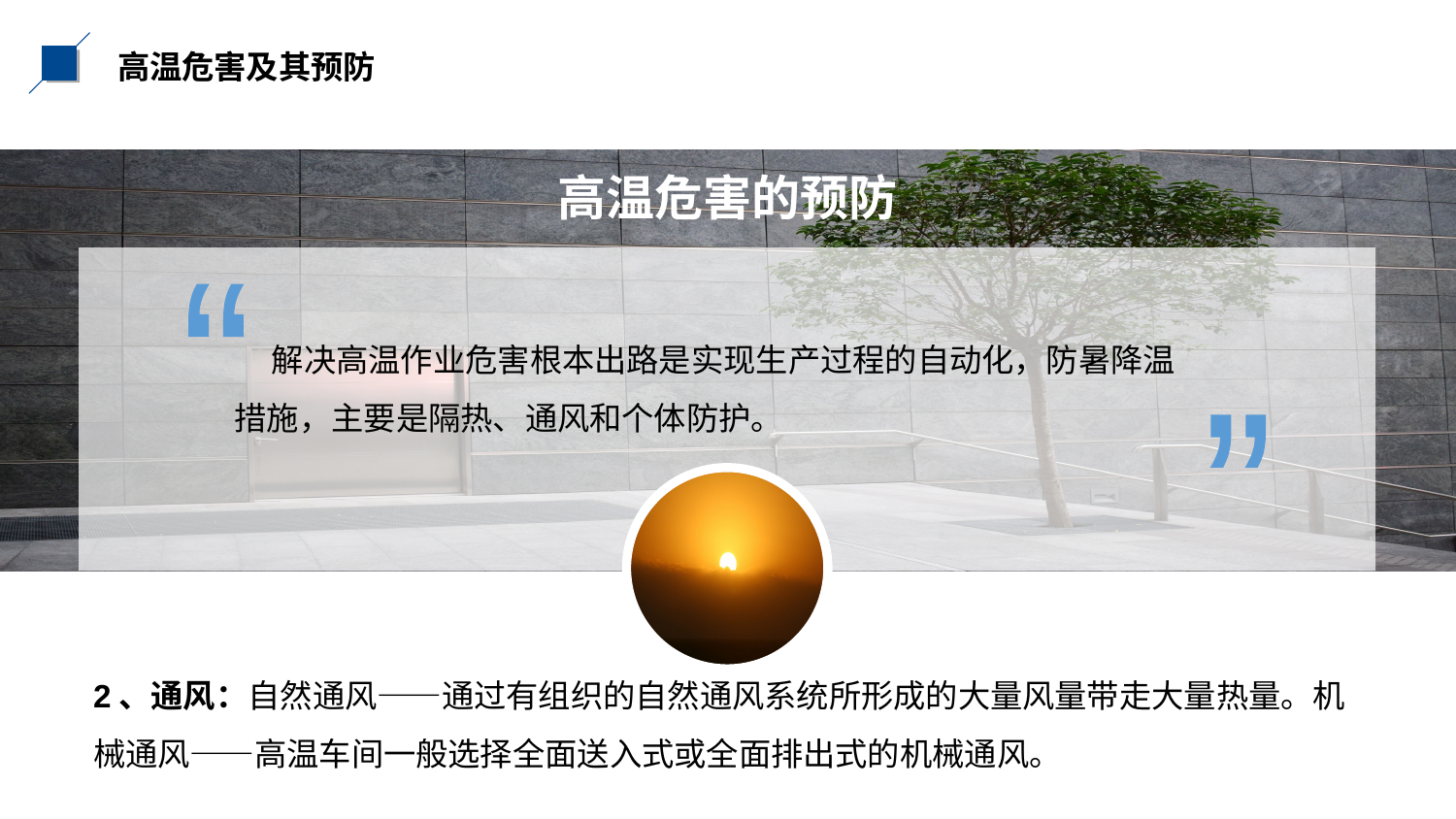

高温危害及其预防

高温危害的预防

“
    解决高温作业危害根本出路是实现生产过程的自动化，防暑降温措施，主要是隔热、通风和个体防护。
”

2、通风：自然通风——通过有组织的自然通风系统所形成的大量风量带走大量热量。机械通风——高温车间一般选择全面送入式或全面排出式的机械通风。